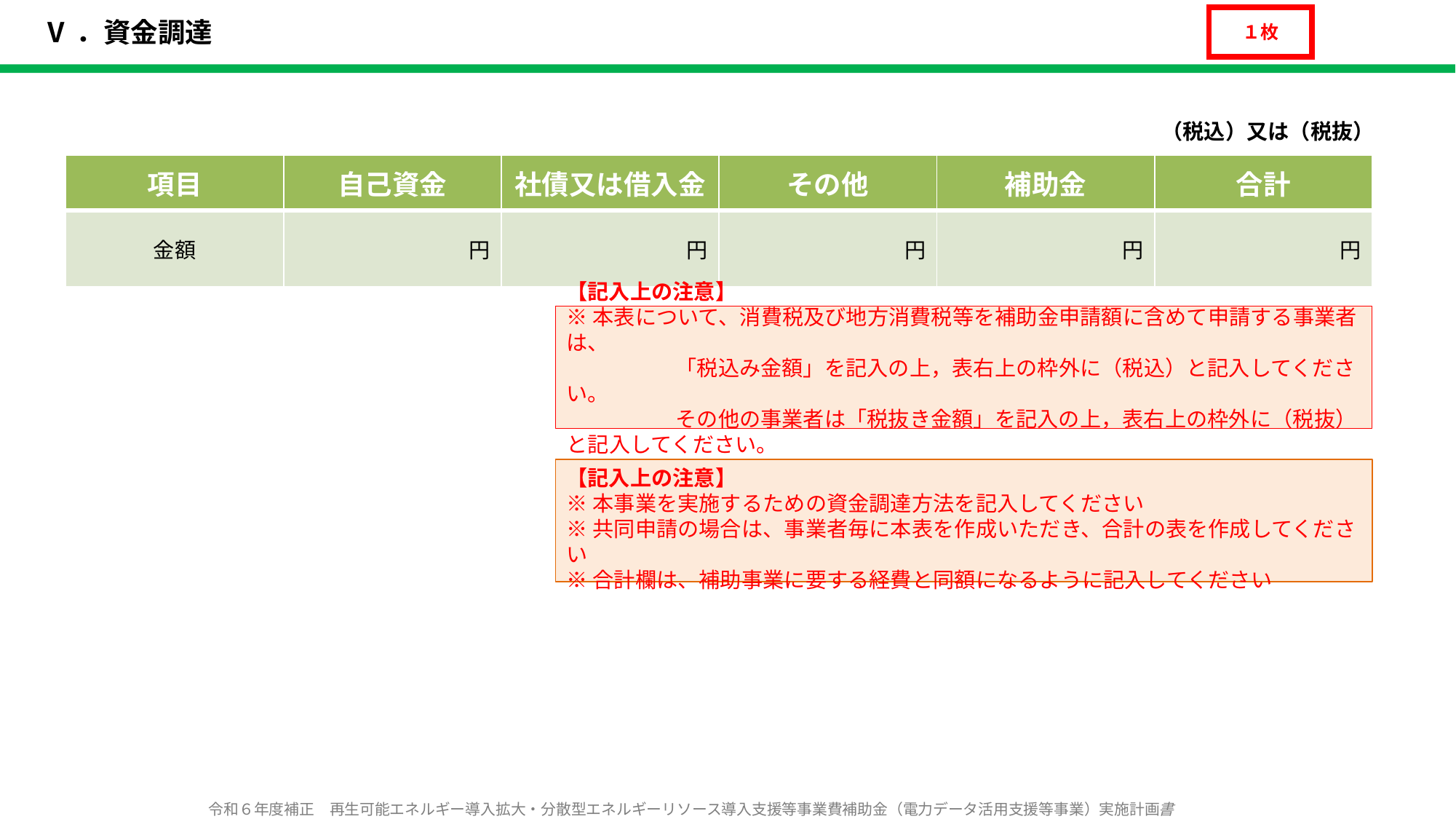

１枚
# Ⅴ．資金調達
（税込）又は（税抜）
| 項目 | 自己資金 | 社債又は借入金 | その他 | 補助金 | 合計 |
| --- | --- | --- | --- | --- | --- |
| 金額 | 円 | 円 | 円 | 円 | 円 |
【記入上の注意】
※本表について、消費税及び地方消費税等を補助金申請額に含めて申請する事業者は、
	「税込み金額」を記入の上，表右上の枠外に（税込）と記入してください。
	その他の事業者は「税抜き金額」を記入の上，表右上の枠外に（税抜）と記入してください。
【記入上の注意】
※本事業を実施するための資金調達方法を記入してください
※共同申請の場合は、事業者毎に本表を作成いただき、合計の表を作成してください
※合計欄は、補助事業に要する経費と同額になるように記入してください